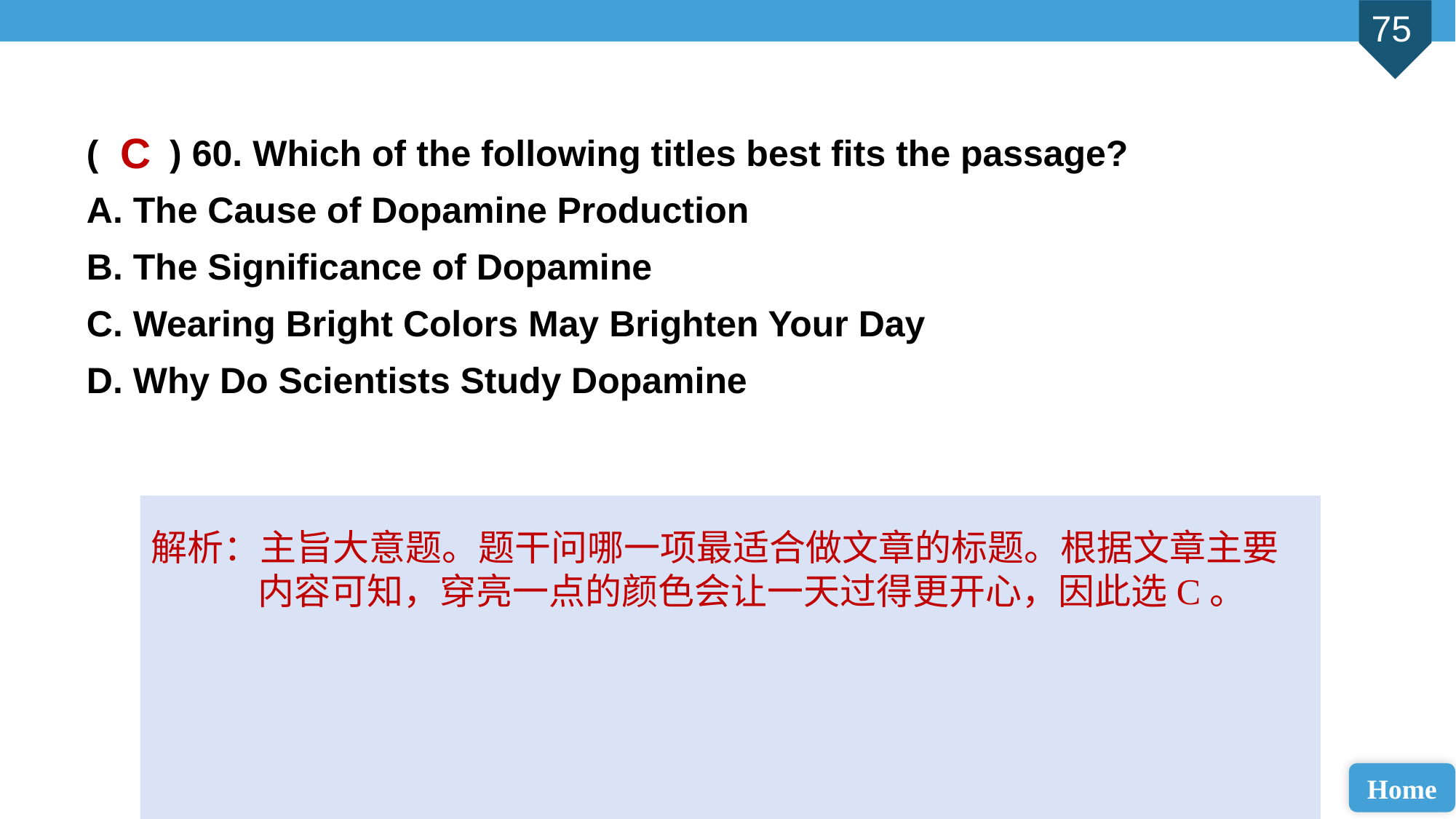

(       ) 60. Which of the following titles best fits the passage?
A. The Cause of Dopamine Production
B. The Significance of Dopamine
C. Wearing Bright Colors May Brighten Your Day
D. Why Do Scientists Study Dopamine
C

解析：主旨大意题。题干问哪一项最适合做文章的标题。根据文章主要内容可知，穿亮一点的颜色会让一天过得更开心，因此选C。